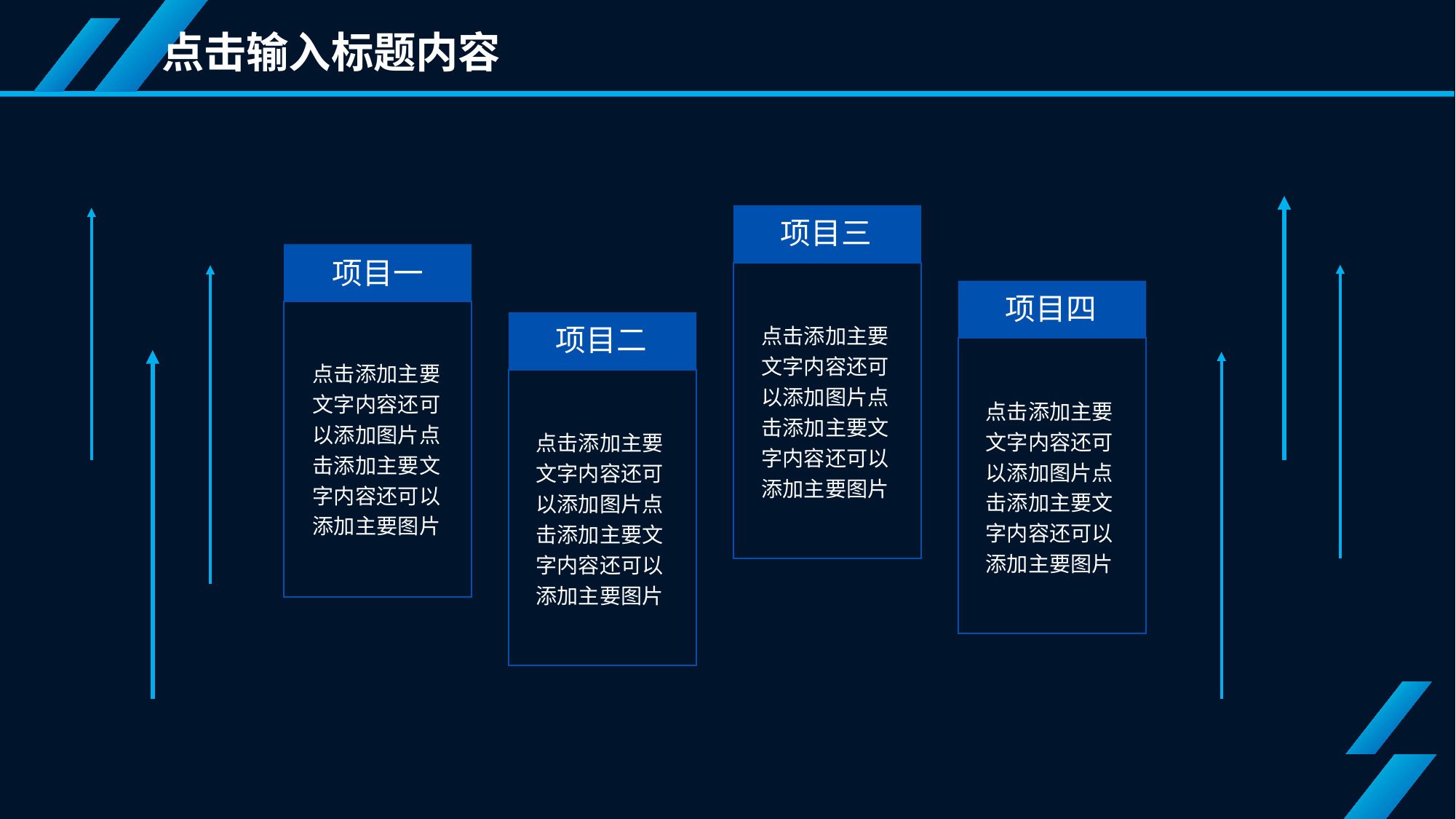

点击输入标题内容

项目三
点击添加主要文字内容还可以添加图片点击添加主要文字内容还可以添加主要图片

项目一
点击添加主要文字内容还可以添加图片点击添加主要文字内容还可以添加主要图片

项目四
点击添加主要文字内容还可以添加图片点击添加主要文字内容还可以添加主要图片

项目二
点击添加主要文字内容还可以添加图片点击添加主要文字内容还可以添加主要图片